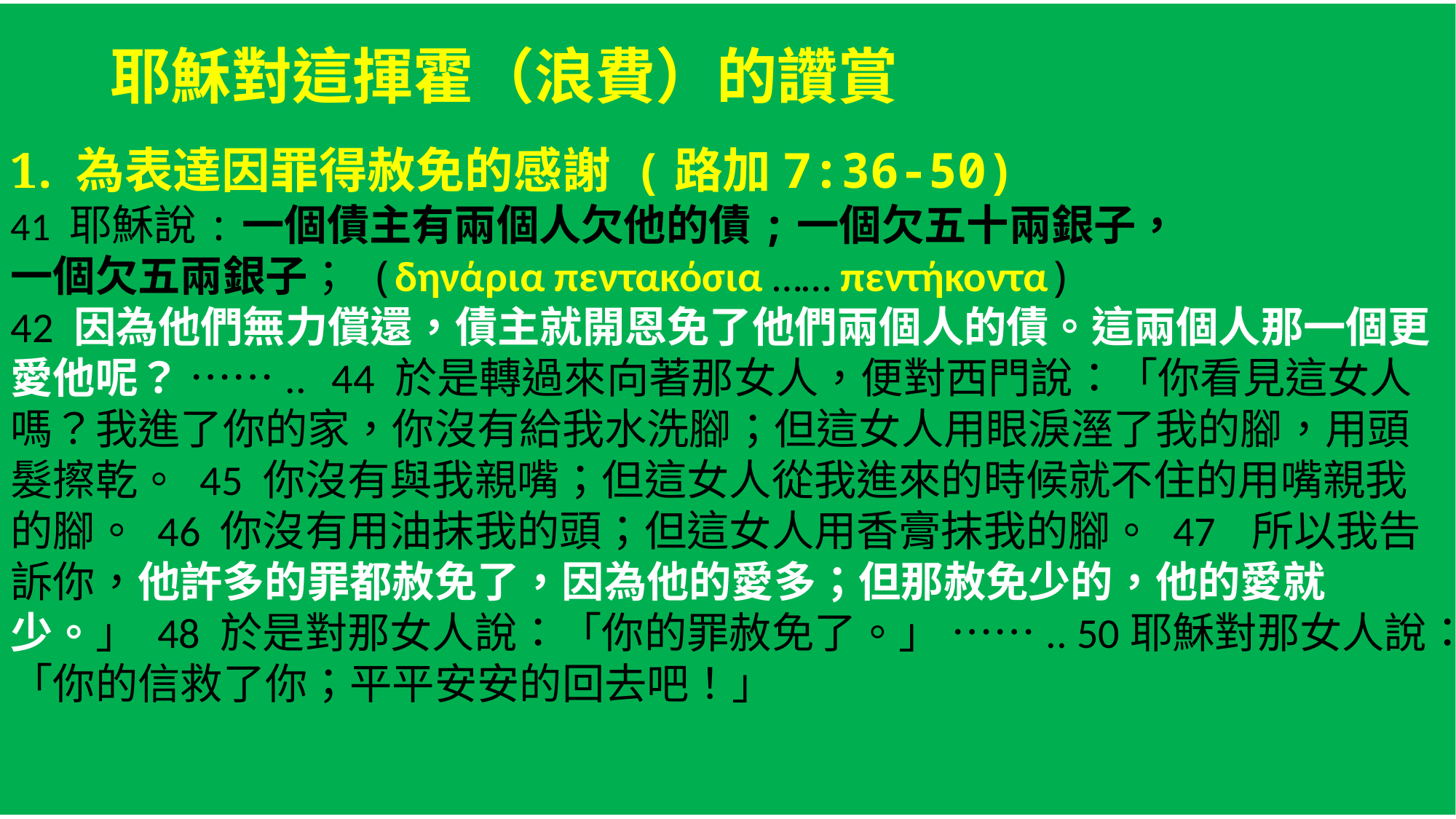

耶穌對這揮霍（浪費）的讚賞

1. 為表達因罪得赦免的感謝 (路加7:36-50)
41 耶穌說:一個債主有兩個人欠他的債;一個欠五十兩銀子，
一個欠五兩銀子； (δηνάρια πεντακόσια …… πεντήκοντα)
42 因為他們無力償還，債主就開恩免了他們兩個人的債。這兩個人那一個更愛他呢？ …….. 44 於是轉過來向著那女人，便對西門說：「你看見這女人嗎？我進了你的家，你沒有給我水洗腳；但這女人用眼淚溼了我的腳，用頭髮擦乾。 45 你沒有與我親嘴；但這女人從我進來的時候就不住的用嘴親我的腳。 46 你沒有用油抹我的頭；但這女人用香膏抹我的腳。 47 所以我告訴你，他許多的罪都赦免了，因為他的愛多；但那赦免少的，他的愛就少。」 48 於是對那女人說：「你的罪赦免了。」 …….. 50耶穌對那女人說：「你的信救了你；平平安安的回去吧！」